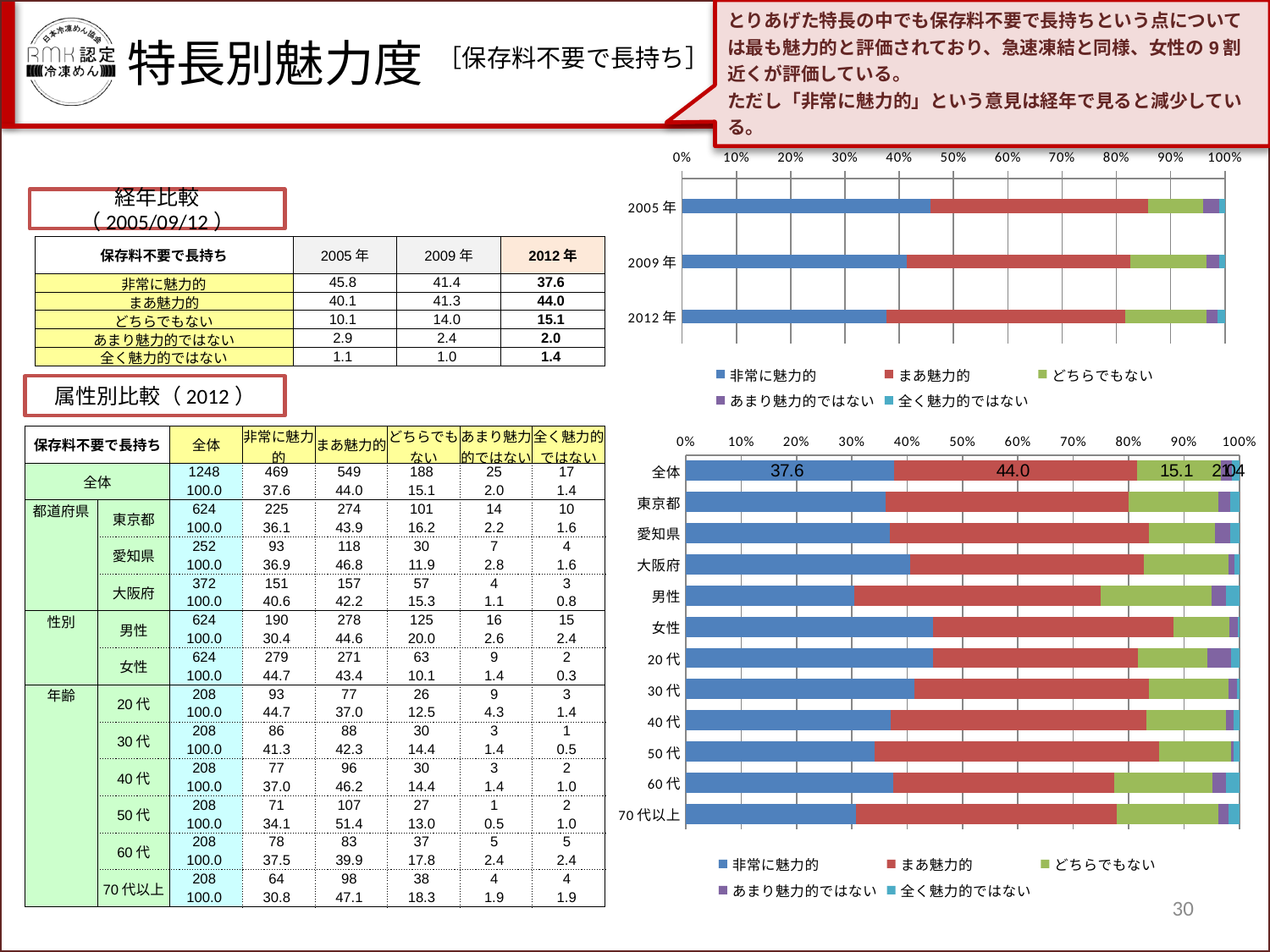

とりあげた特長の中でも保存料不要で長持ちという点については最も魅力的と評価されており、急速凍結と同様、女性の9割近くが評価している。
ただし「非常に魅力的」という意見は経年で見ると減少している。
特長別魅力度
［保存料不要で長持ち］

### Chart

| Category | 非常に魅力的 | まあ魅力的 | どちらでもない | あまり魅力的ではない | 全く魅力的ではない |
|---|---|---|---|---|---|
| 2005年 | 45.8 | 40.1 | 10.1 | 2.9 | 1.1 |
| 2009年 | 41.4 | 41.3 | 14.0 | 2.4 | 1.0 |
| 2012年 | 37.58012820512821 | 43.99038461538457 | 15.064102564102564 | 2.0032051282051277 | 1.362179487179486 |
経年比較（2005/09/12）
| 保存料不要で長持ち | 2005年 | 2009年 | 2012年 |
| --- | --- | --- | --- |
| 非常に魅力的 | 45.8 | 41.4 | 37.6 |
| まあ魅力的 | 40.1 | 41.3 | 44.0 |
| どちらでもない | 10.1 | 14.0 | 15.1 |
| あまり魅力的ではない | 2.9 | 2.4 | 2.0 |
| 全く魅力的ではない | 1.1 | 1.0 | 1.4 |
属性別比較（2012）
| 保存料不要で長持ち |  | 全体 | 非常に魅力的 | まあ魅力的 | どちらでもない | あまり魅力的ではない | 全く魅力的ではない |
| --- | --- | --- | --- | --- | --- | --- | --- |
| 全体 |  | 1248 | 469 | 549 | 188 | 25 | 17 |
|  |  | 100.0 | 37.6 | 44.0 | 15.1 | 2.0 | 1.4 |
| 都道府県 | 東京都 | 624 | 225 | 274 | 101 | 14 | 10 |
|  |  | 100.0 | 36.1 | 43.9 | 16.2 | 2.2 | 1.6 |
|  | 愛知県 | 252 | 93 | 118 | 30 | 7 | 4 |
|  |  | 100.0 | 36.9 | 46.8 | 11.9 | 2.8 | 1.6 |
|  | 大阪府 | 372 | 151 | 157 | 57 | 4 | 3 |
|  |  | 100.0 | 40.6 | 42.2 | 15.3 | 1.1 | 0.8 |
| 性別 | 男性 | 624 | 190 | 278 | 125 | 16 | 15 |
|  |  | 100.0 | 30.4 | 44.6 | 20.0 | 2.6 | 2.4 |
|  | 女性 | 624 | 279 | 271 | 63 | 9 | 2 |
|  |  | 100.0 | 44.7 | 43.4 | 10.1 | 1.4 | 0.3 |
| 年齢 | 20代 | 208 | 93 | 77 | 26 | 9 | 3 |
|  |  | 100.0 | 44.7 | 37.0 | 12.5 | 4.3 | 1.4 |
|  | 30代 | 208 | 86 | 88 | 30 | 3 | 1 |
|  |  | 100.0 | 41.3 | 42.3 | 14.4 | 1.4 | 0.5 |
|  | 40代 | 208 | 77 | 96 | 30 | 3 | 2 |
|  |  | 100.0 | 37.0 | 46.2 | 14.4 | 1.4 | 1.0 |
|  | 50代 | 208 | 71 | 107 | 27 | 1 | 2 |
|  |  | 100.0 | 34.1 | 51.4 | 13.0 | 0.5 | 1.0 |
|  | 60代 | 208 | 78 | 83 | 37 | 5 | 5 |
|  |  | 100.0 | 37.5 | 39.9 | 17.8 | 2.4 | 2.4 |
|  | 70代以上 | 208 | 64 | 98 | 38 | 4 | 4 |
|  |  | 100.0 | 30.8 | 47.1 | 18.3 | 1.9 | 1.9 |

### Chart

| Category | 非常に魅力的 | まあ魅力的 | どちらでもない | あまり魅力的ではない | 全く魅力的ではない |
|---|---|---|---|---|---|
| 全体 | 37.58012820512821 | 43.99038461538457 | 15.064102564102564 | 2.0032051282051277 | 1.362179487179486 |
| 東京都 | 36.057692307692236 | 43.910256410256345 | 16.185897435897438 | 2.243589743589746 | 1.6025641025641018 |
| 愛知県 | 36.904761904761905 | 46.82539682539682 | 11.904761904761903 | 2.7777777777777826 | 1.5873015873015872 |
| 大阪府 | 40.59139784946235 | 42.204301075268795 | 15.322580645161306 | 1.0752688172043 | 0.8064516129032263 |
| 男性 | 30.448717948717903 | 44.55128205128196 | 20.032051282051285 | 2.564102564102565 | 2.4038461538461537 |
| 女性 | 44.711538461538446 | 43.42948717948713 | 10.096153846153847 | 1.442307692307691 | 0.32051282051282093 |
| 20代 | 44.711538461538446 | 37.019230769230774 | 12.5 | 4.326923076923077 | 1.442307692307691 |
| 30代 | 41.346153846153896 | 42.307692307692236 | 14.423076923076922 | 1.442307692307691 | 0.4807692307692308 |
| 40代 | 37.019230769230774 | 46.15384615384605 | 14.423076923076922 | 1.442307692307691 | 0.9615384615384617 |
| 50代 | 34.13461538461539 | 51.44230769230765 | 12.98076923076925 | 0.4807692307692308 | 0.9615384615384617 |
| 60代 | 37.5 | 39.90384615384605 | 17.788461538461515 | 2.4038461538461537 | 2.4038461538461537 |
| 70代以上 | 30.76923076923077 | 47.11538461538457 | 18.269230769230766 | 1.9230769230769247 | 1.9230769230769247 |
30